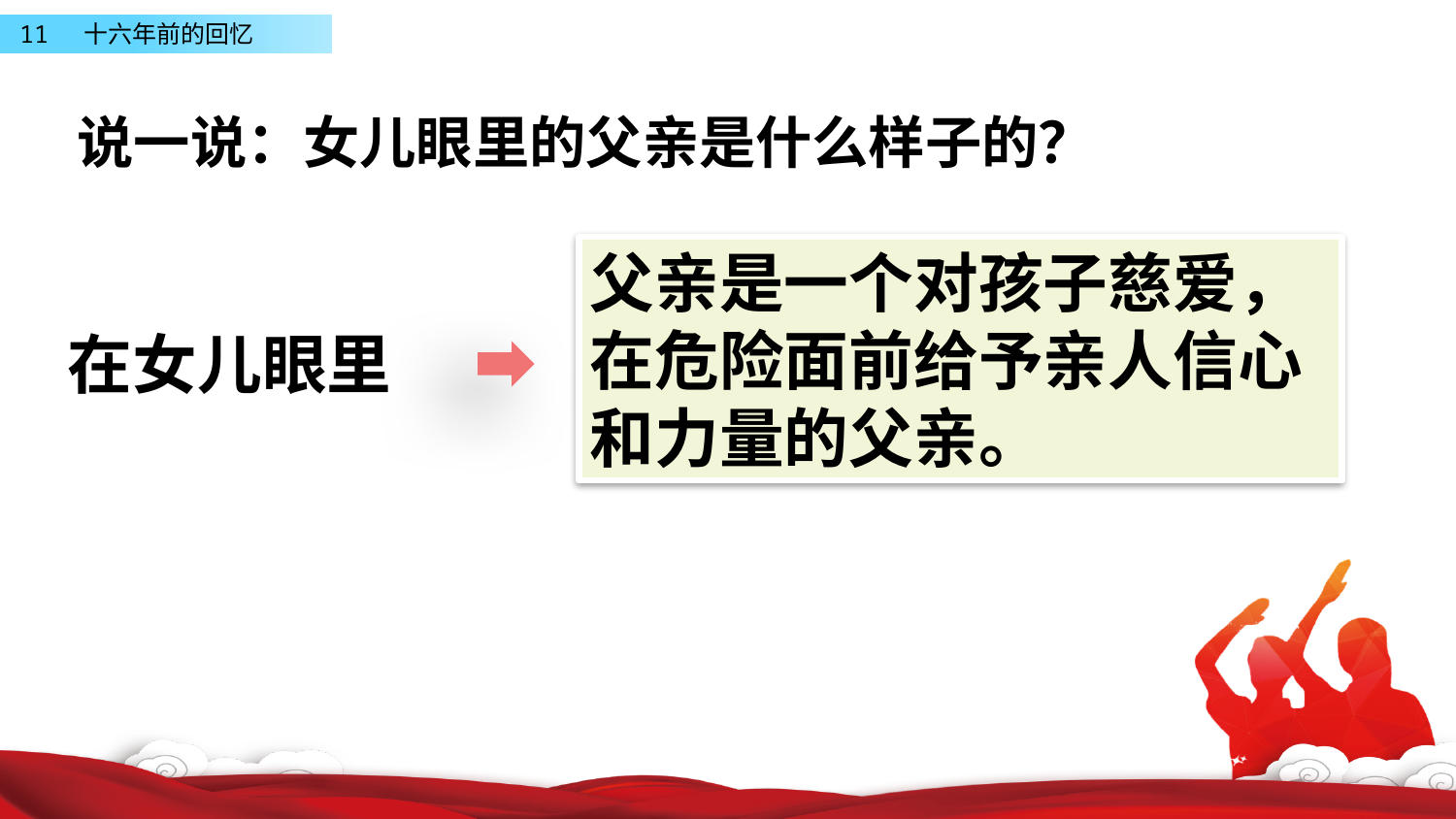

说一说：女儿眼里的父亲是什么样子的？
父亲是一个对孩子慈爱，在危险面前给予亲人信心和力量的父亲。
在女儿眼里